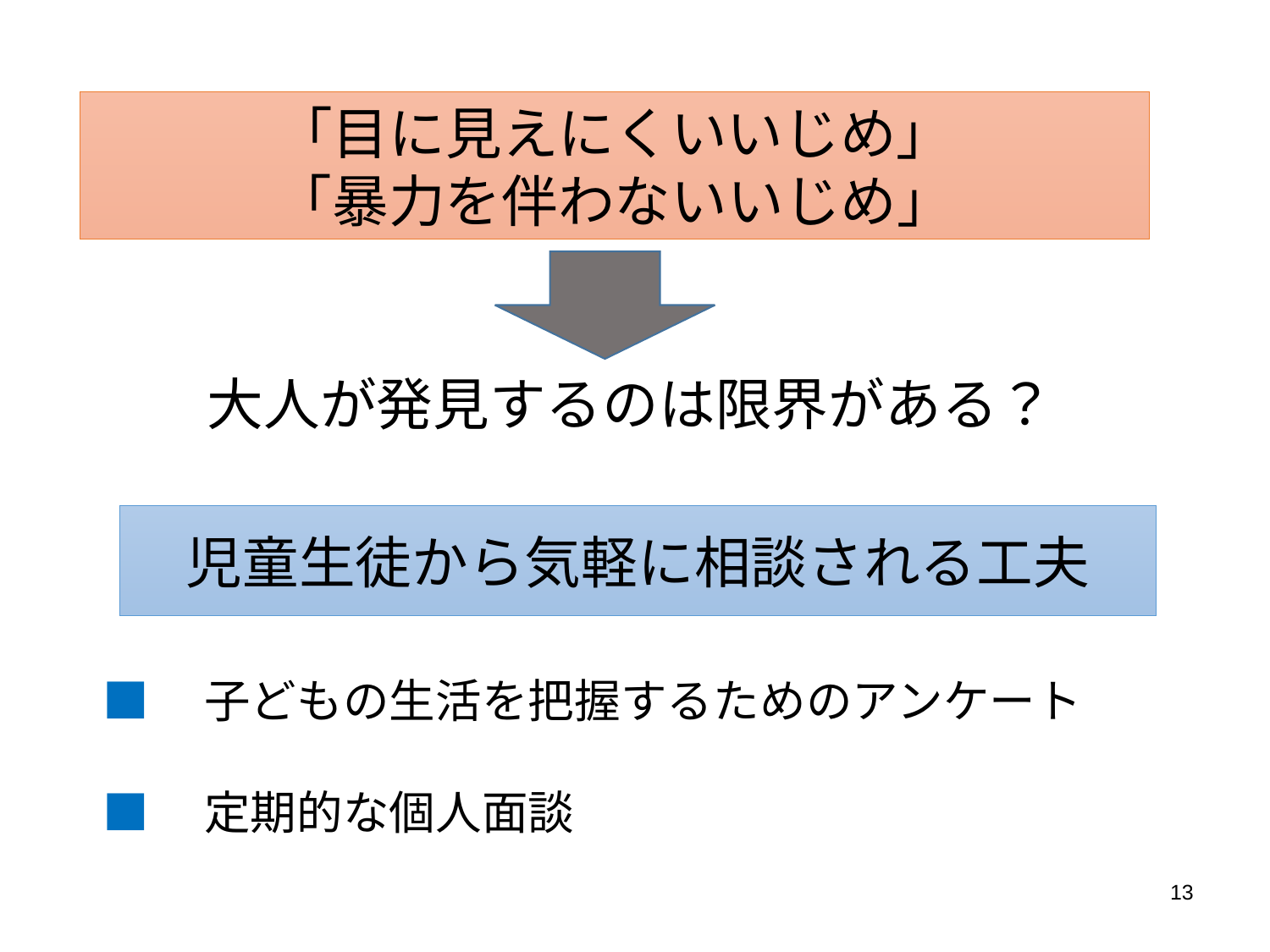

「目に見えにくいいじめ」
「暴力を伴わないいじめ」

大人が発見するのは限界がある？
児童生徒から気軽に相談される工夫
■　子どもの生活を把握するためのアンケート

■　定期的な個人面談
13